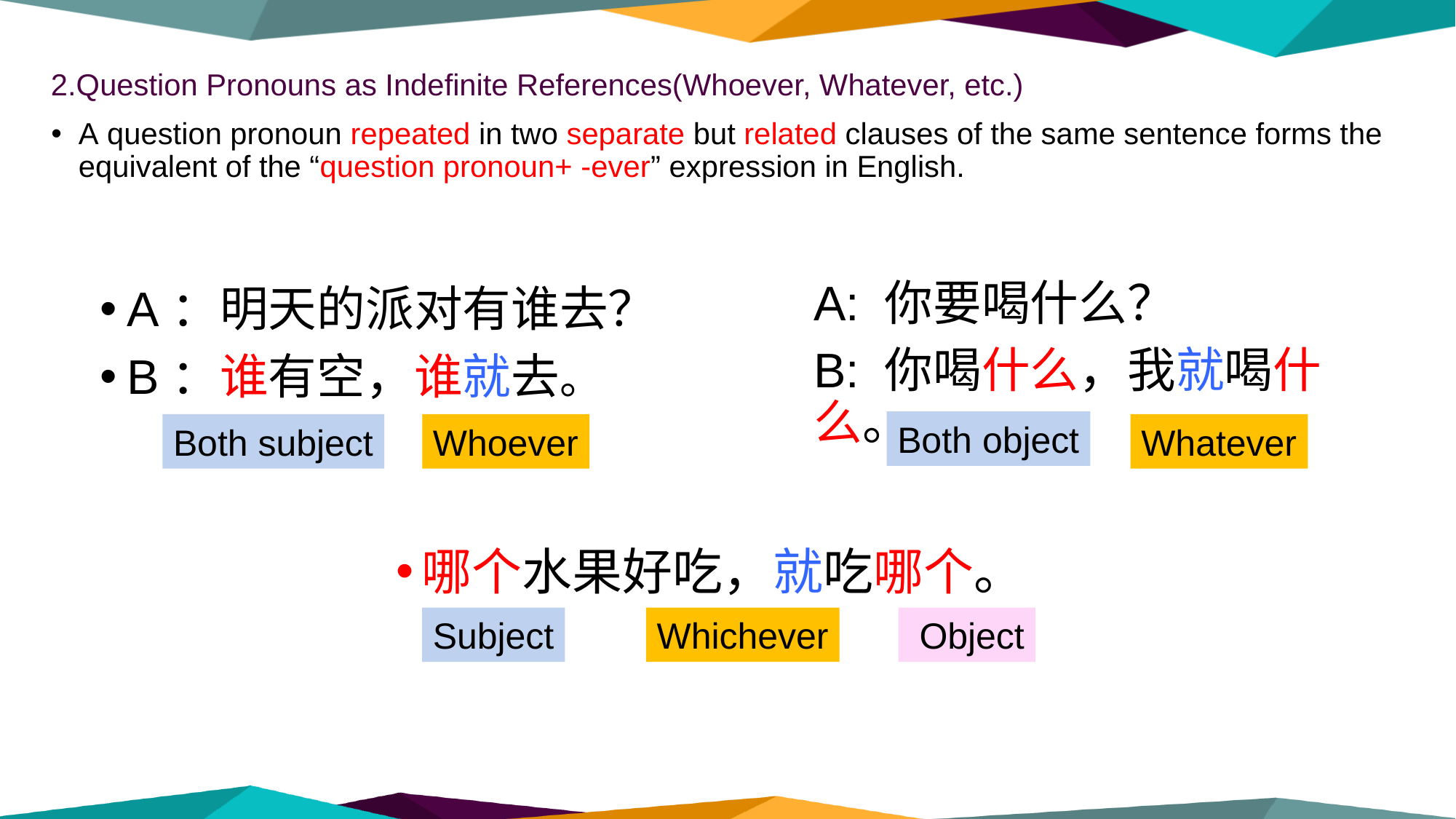

2.Question Pronouns as Indefinite References(Whoever, Whatever, etc.)
A question pronoun repeated in two separate but related clauses of the same sentence forms the equivalent of the “question pronoun+ -ever” expression in English.
A: 你要喝什么？
B: 你喝什么，我就喝什么。
A：明天的派对有谁去？
B：谁有空，谁就去。
Both object
Both subject
Whoever
Whatever
哪个水果好吃，就吃哪个。

Subject
Whichever
 Object